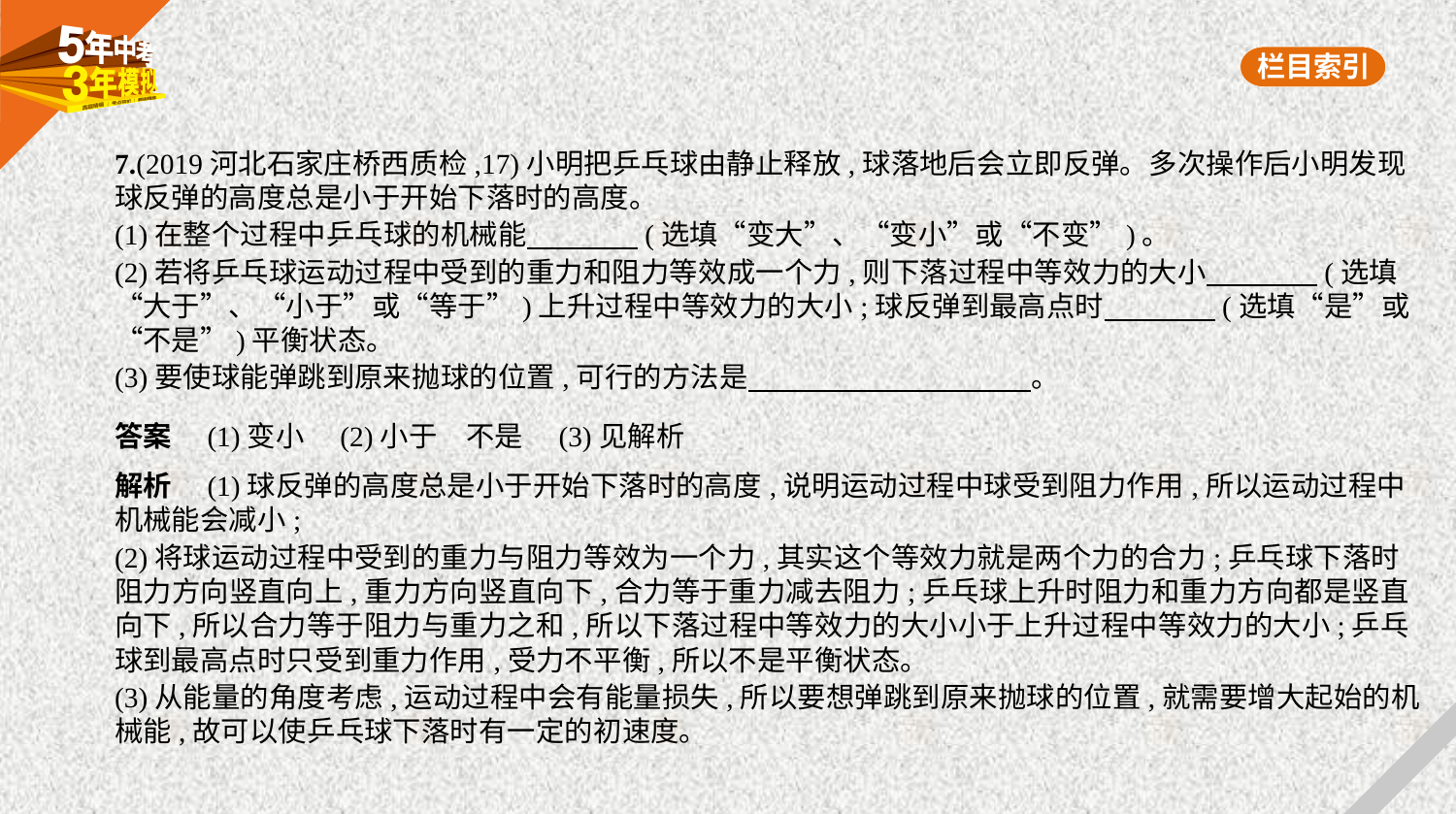

7.(2019河北石家庄桥西质检,17)小明把乒乓球由静止释放,球落地后会立即反弹。多次操作后小明发现
球反弹的高度总是小于开始下落时的高度。
(1)在整个过程中乒乓球的机械能　　　    (选填“变大”、“变小”或“不变”)。
(2)若将乒乓球运动过程中受到的重力和阻力等效成一个力,则下落过程中等效力的大小　　　    (选填
“大于”、“小于”或“等于”)上升过程中等效力的大小;球反弹到最高点时　　　    (选填“是”或
“不是”)平衡状态。
(3)要使球能弹跳到原来抛球的位置,可行的方法是　　　　　　　　　    。
答案　(1)变小　(2)小于　不是　(3)见解析
解析　(1)球反弹的高度总是小于开始下落时的高度,说明运动过程中球受到阻力作用,所以运动过程中
机械能会减小;
(2)将球运动过程中受到的重力与阻力等效为一个力,其实这个等效力就是两个力的合力;乒乓球下落时
阻力方向竖直向上,重力方向竖直向下,合力等于重力减去阻力;乒乓球上升时阻力和重力方向都是竖直
向下,所以合力等于阻力与重力之和,所以下落过程中等效力的大小小于上升过程中等效力的大小;乒乓
球到最高点时只受到重力作用,受力不平衡,所以不是平衡状态。
(3)从能量的角度考虑,运动过程中会有能量损失,所以要想弹跳到原来抛球的位置,就需要增大起始的机
械能,故可以使乒乓球下落时有一定的初速度。